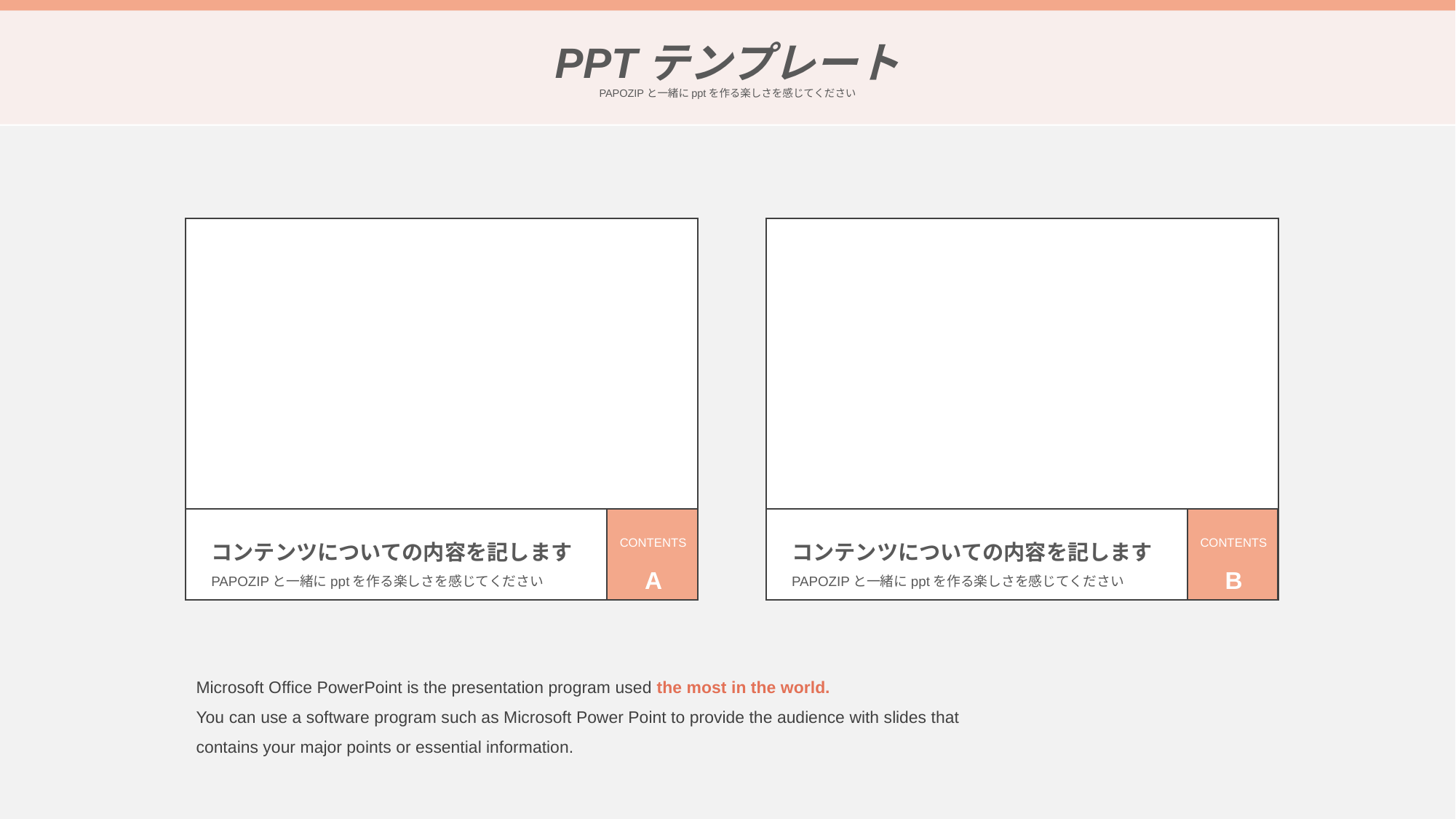

PPTテンプレート
PAPOZIPと一緒にpptを作る楽しさを感じてください

コンテンツについての内容を記します
PAPOZIPと一緒にpptを作る楽しさを感じてください
CONTENTS
A
コンテンツについての内容を記します
PAPOZIPと一緒にpptを作る楽しさを感じてください
CONTENTS
B
Microsoft Office PowerPoint is the presentation program used the most in the world.
You can use a software program such as Microsoft Power Point to provide the audience with slides that contains your major points or essential information.